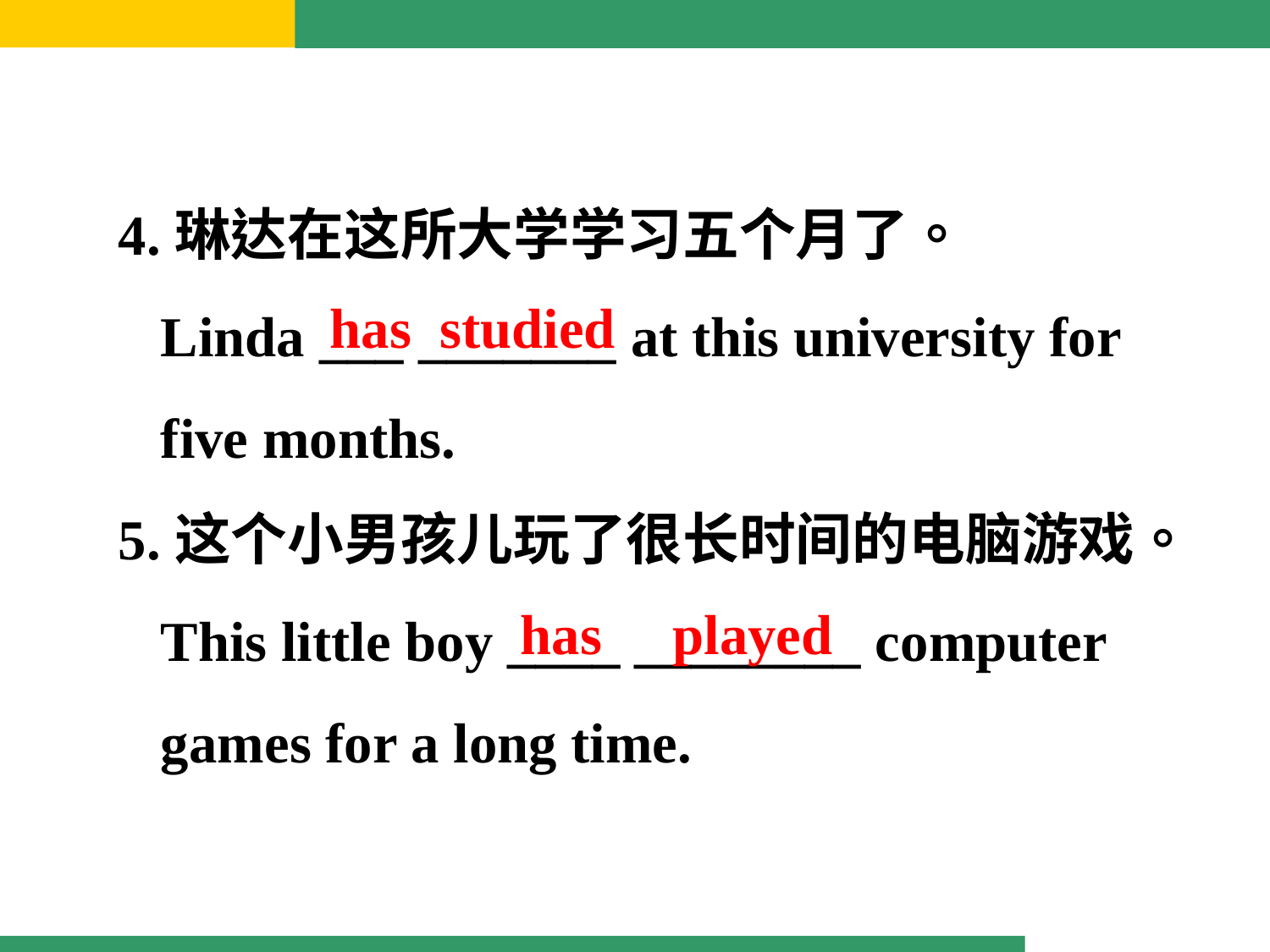

4.琳达在这所大学学习五个月了。
   Linda ___ _______ at this university for
   five months.
5.这个小男孩儿玩了很长时间的电脑游戏。
   This little boy ____ ________ computer
   games for a long time.
has  studied
has     played